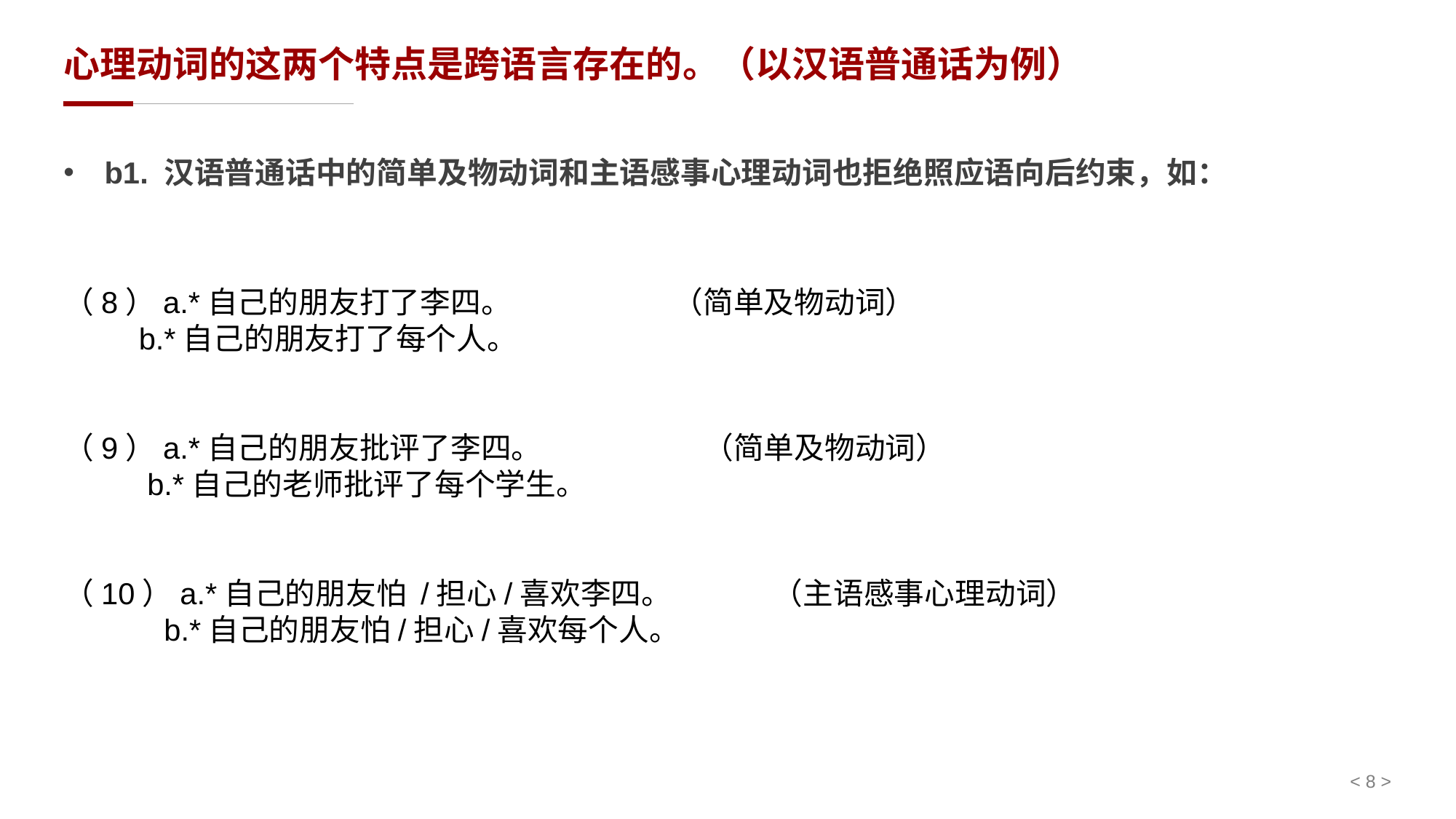

# 心理动词的这两个特点是跨语言存在的。（以汉语普通话为例）
b1. 汉语普通话中的简单及物动词和主语感事心理动词也拒绝照应语向后约束，如：

（8）a.*自己的朋友打了李四。                        （简单及物动词）
         b.*自己的朋友打了每个人。

（9）a.*自己的朋友批评了李四。                        （简单及物动词）
          b.*自己的老师批评了每个学生。

（10）a.*自己的朋友怕 /担心/喜欢李四。               （主语感事心理动词）
            b.*自己的朋友怕/担心/喜欢每个人。
< 8 >